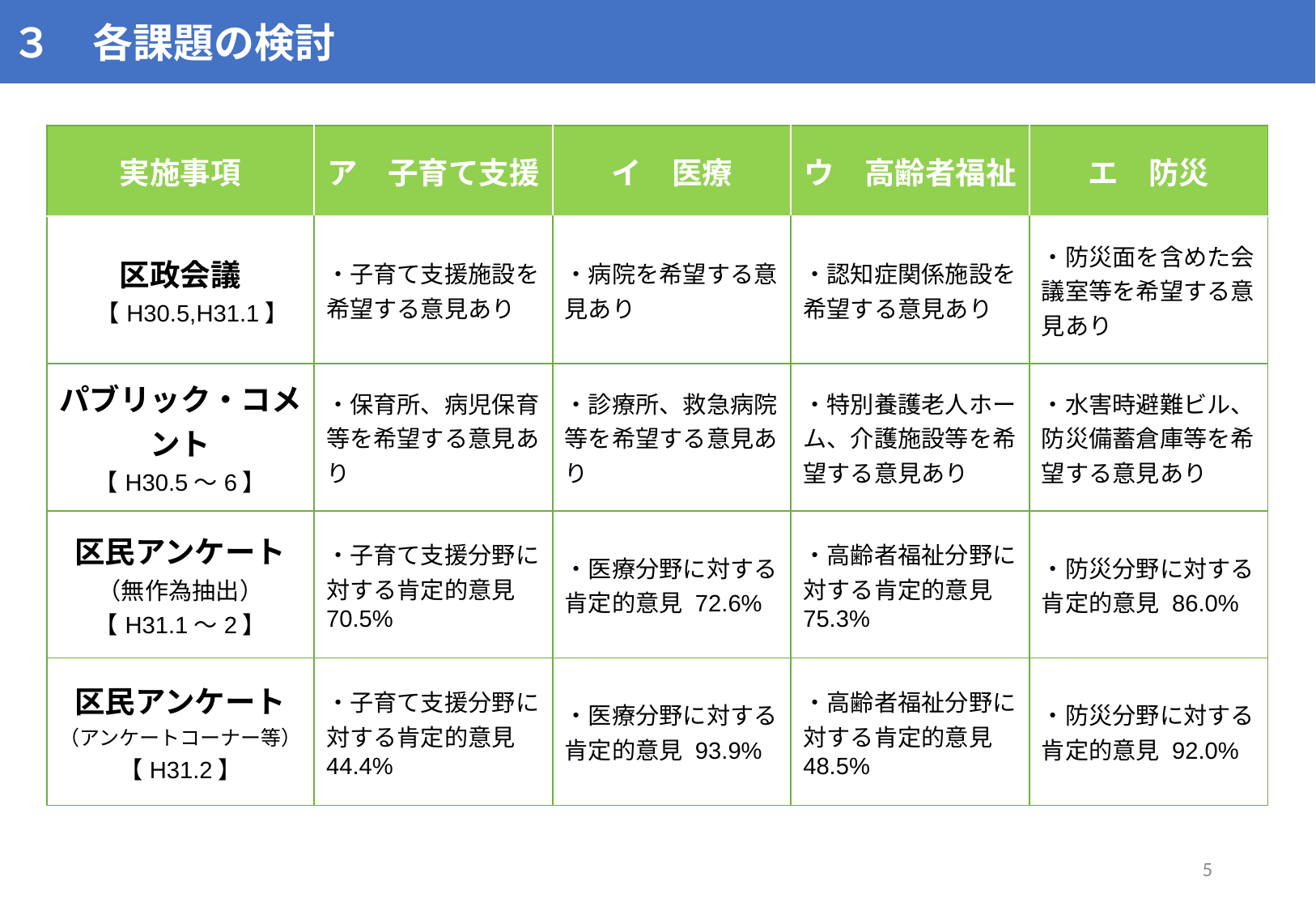

３　各課題の検討
| 実施事項 | ア　子育て支援 | イ　医療 | ウ　高齢者福祉 | エ　防災 |
| --- | --- | --- | --- | --- |
| 区政会議 　【H30.5,H31.1】 | ・子育て支援施設を希望する意見あり | ・病院を希望する意見あり | ・認知症関係施設を希望する意見あり | ・防災面を含めた会議室等を希望する意見あり |
| パブリック・コメント 【H30.5～6】 | ・保育所、病児保育等を希望する意見あり | ・診療所、救急病院等を希望する意見あり | ・特別養護老人ホーム、介護施設等を希望する意見あり | ・水害時避難ビル、防災備蓄倉庫等を希望する意見あり |
| 区民アンケート （無作為抽出） 【H31.1～2】 | ・子育て支援分野に対する肯定的意見 70.5% | ・医療分野に対する肯定的意見 72.6% | ・高齢者福祉分野に対する肯定的意見 75.3% | ・防災分野に対する肯定的意見 86.0% |
| 区民アンケート （アンケートコーナー等） 【H31.2】 | ・子育て支援分野に対する肯定的意見 44.4% | ・医療分野に対する肯定的意見 93.9% | ・高齢者福祉分野に対する肯定的意見 48.5% | ・防災分野に対する肯定的意見 92.0% |
5